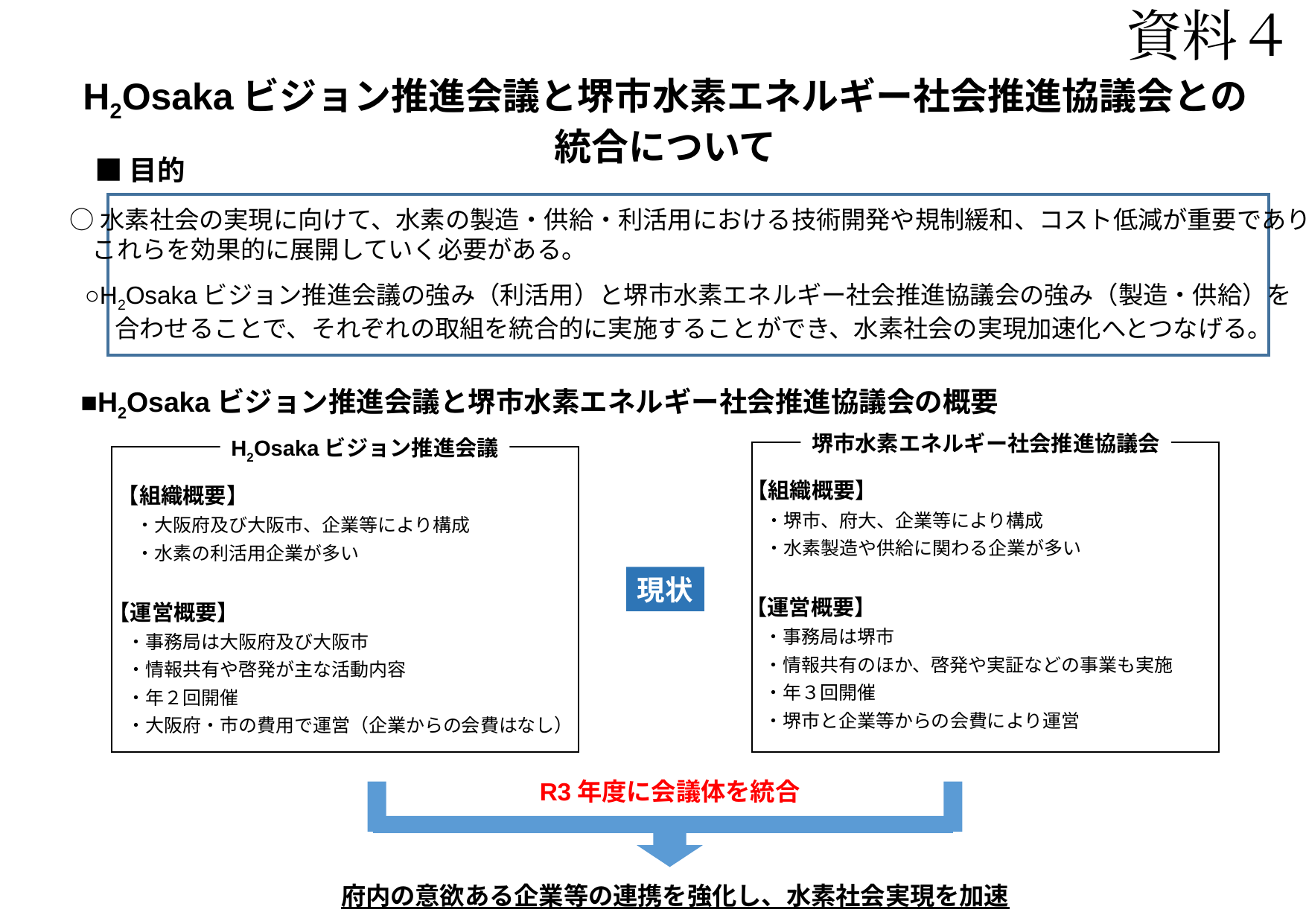

資料４
H2Osakaビジョン推進会議と堺市水素エネルギー社会推進協議会との
統合について
■目的

○水素社会の実現に向けて、水素の製造・供給・利活用における技術開発や規制緩和、コスト低減が重要であり、
   これらを効果的に展開していく必要がある。
○H2Osakaビジョン推進会議の強み（利活用）と堺市水素エネルギー社会推進協議会の強み（製造・供給）を
　 合わせることで、それぞれの取組を統合的に実施することができ、水素社会の実現加速化へとつなげる。
■H2Osakaビジョン推進会議と堺市水素エネルギー社会推進協議会の概要
堺市水素エネルギー社会推進協議会

【組織概要】
　・堺市、府大、企業等により構成
　・水素製造や供給に関わる企業が多い
【運営概要】
　・事務局は堺市
　・情報共有のほか、啓発や実証などの事業も実施
　・年３回開催
　・堺市と企業等からの会費により運営
H2Osakaビジョン推進会議

【組織概要】
　・大阪府及び大阪市、企業等により構成
　・水素の利活用企業が多い
【運営概要】
　・事務局は大阪府及び大阪市
　・情報共有や啓発が主な活動内容
　・年２回開催
　・大阪府・市の費用で運営（企業からの会費はなし）
現状
R3年度に会議体を統合

府内の意欲ある企業等の連携を強化し、水素社会実現を加速